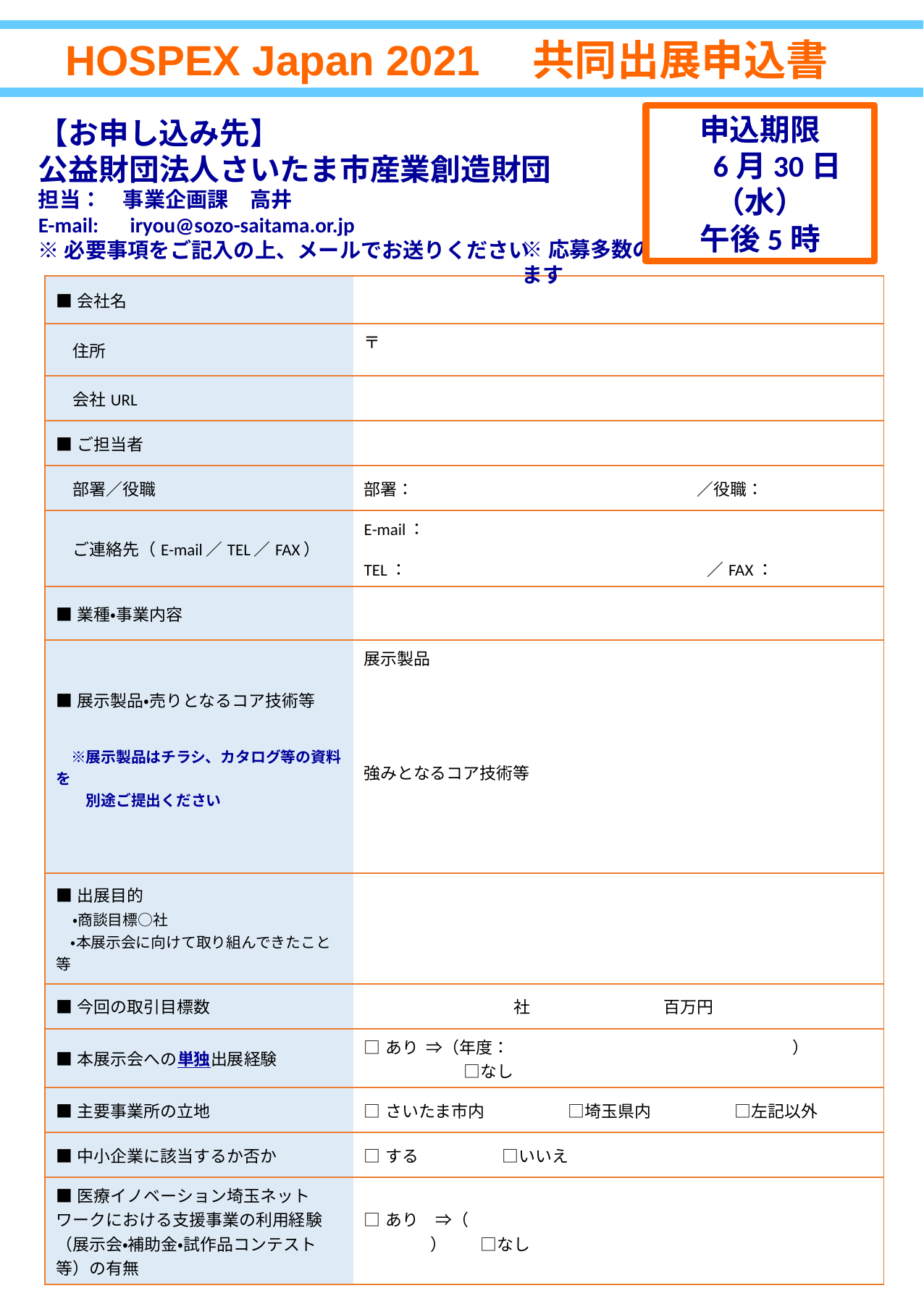

HOSPEX Japan 2021　共同出展申込書
申込期限
     6月30日（水）
午後5時
【お申し込み先】
公益財団法人さいたま市産業創造財団
担当：　事業企画課　高井
E-mail:　iryou@sozo-saitama.or.jp
※必要事項をご記入の上、メールでお送りください

※応募多数の場合、選考資料となります
| ■会社名 |  |
| --- | --- |
| 住所 | 〒 |
| 会社URL |  |
| ■ご担当者 |  |
| 部署／役職 | 部署：　　　　　　　　　　　　　　　　　／役職： |
| ご連絡先（E-mail／TEL／FAX） | E-mail： TEL：　　　　　　　　　　　　　　　　　　／FAX： |
| ■業種・事業内容 |  |
| ■展示製品・売りとなるコア技術等 　※展示製品はチラシ、カタログ等の資料を 　　別途ご提出ください | 展示製品 　　 強みとなるコア技術等 |
| ■出展目的 　・商談目標○社 　・本展示会に向けて取り組んできたこと等 |  |
| ■今回の取引目標数 | 社　　　　　　　　百万円 |
| ■本展示会への単独出展経験 | □あり ⇒（年度：　　　　　　　　　　　　　　　　　）　　　　　　　　　□なし |
| ■主要事業所の立地 | □さいたま市内　　　　　□埼玉県内　　　　　□左記以外 |
| ■中小企業に該当するか否か | □する　　　　　□いいえ |
| ■医療イノベーション埼玉ネットワークにおける支援事業の利用経験（展示会・補助金・試作品コンテスト等）の有無 | □あり　⇒（　　　　　　　　　　　　　　　　　　　　　　　　　　　　）　　□なし |